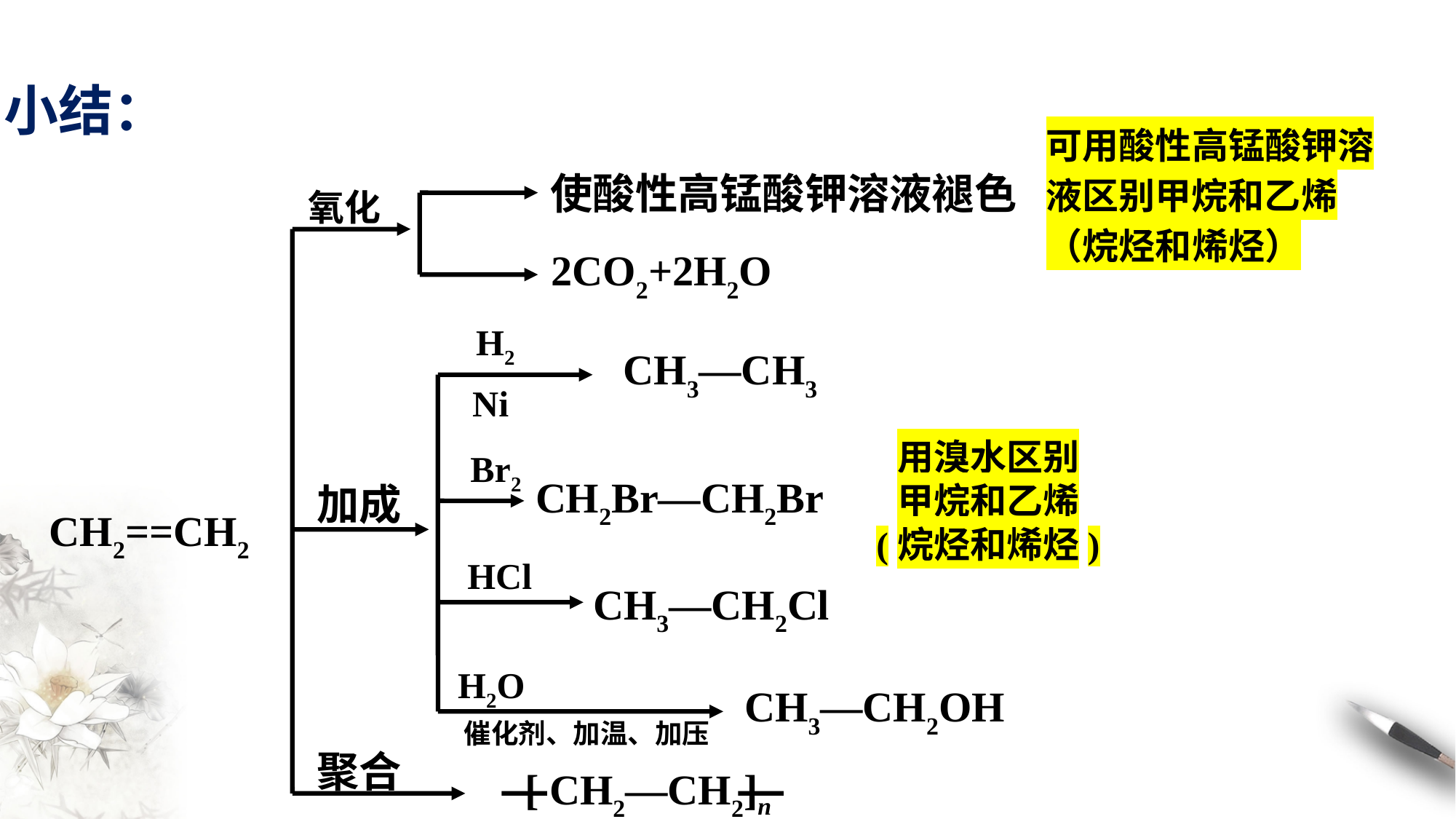

小结：
可用酸性高锰酸钾溶液区别甲烷和乙烯（烷烃和烯烃）
用溴水区别
甲烷和乙烯
(烷烃和烯烃)
使酸性高锰酸钾溶液褪色
氧化

2CO2+2H2O

H2
CH3—CH3

Ni
Br2
CH2Br—CH2Br
加成
CH2==CH2

HCl
CH3—CH2Cl

H2O
CH3—CH2OH
 催化剂、加温、加压

聚合
[ CH2—CH2]n